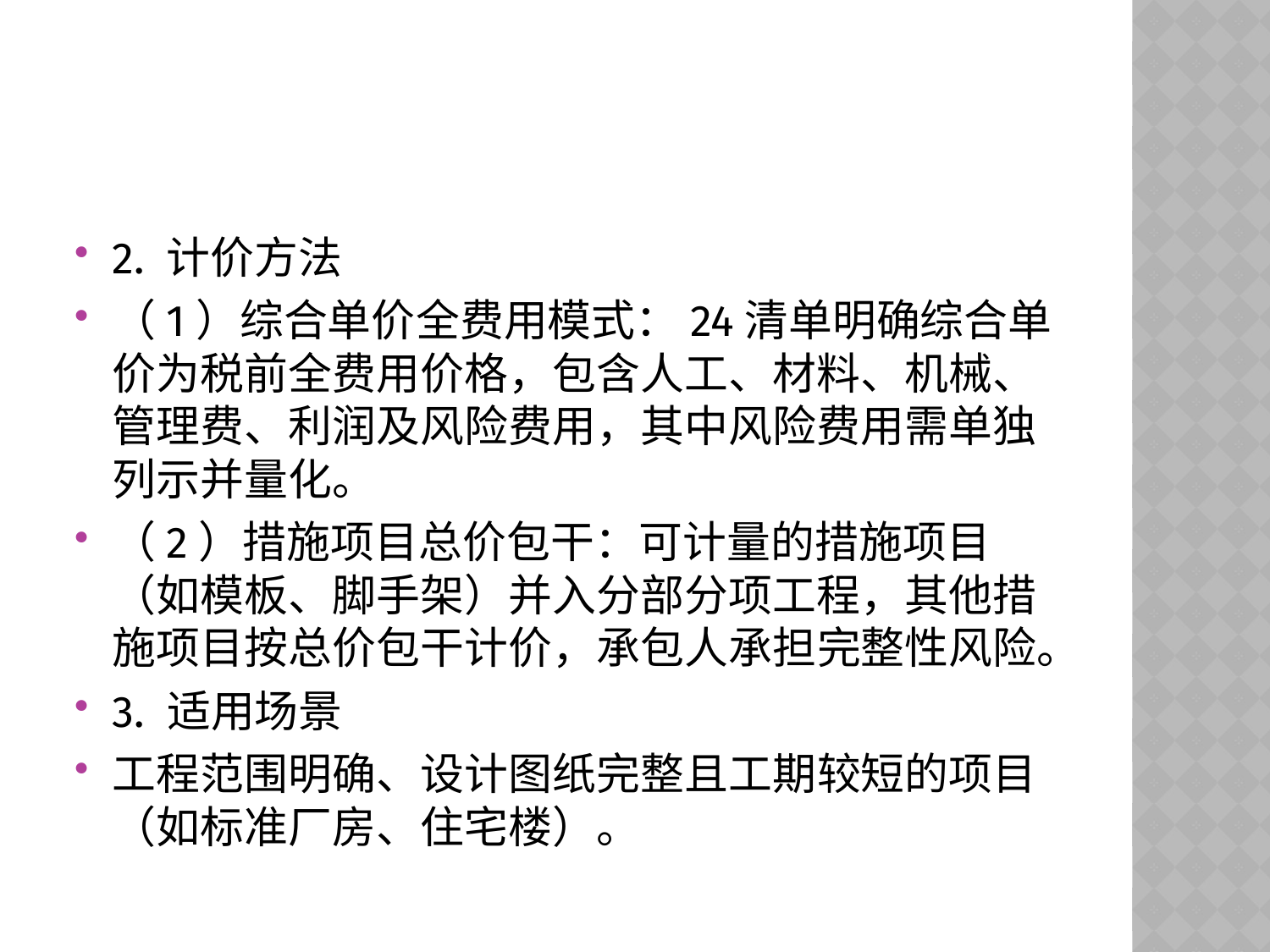

#
2. 计价方法
（1）综合单价全费用模式：24清单明确综合单价为税前全费用价格，包含人工、材料、机械、管理费、利润及风险费用，其中风险费用需单独列示并量化。
（2）措施项目总价包干：可计量的措施项目（如模板、脚手架）并入分部分项工程，其他措施项目按总价包干计价，承包人承担完整性风险。
3. 适用场景
工程范围明确、设计图纸完整且工期较短的项目（如标准厂房、住宅楼）。